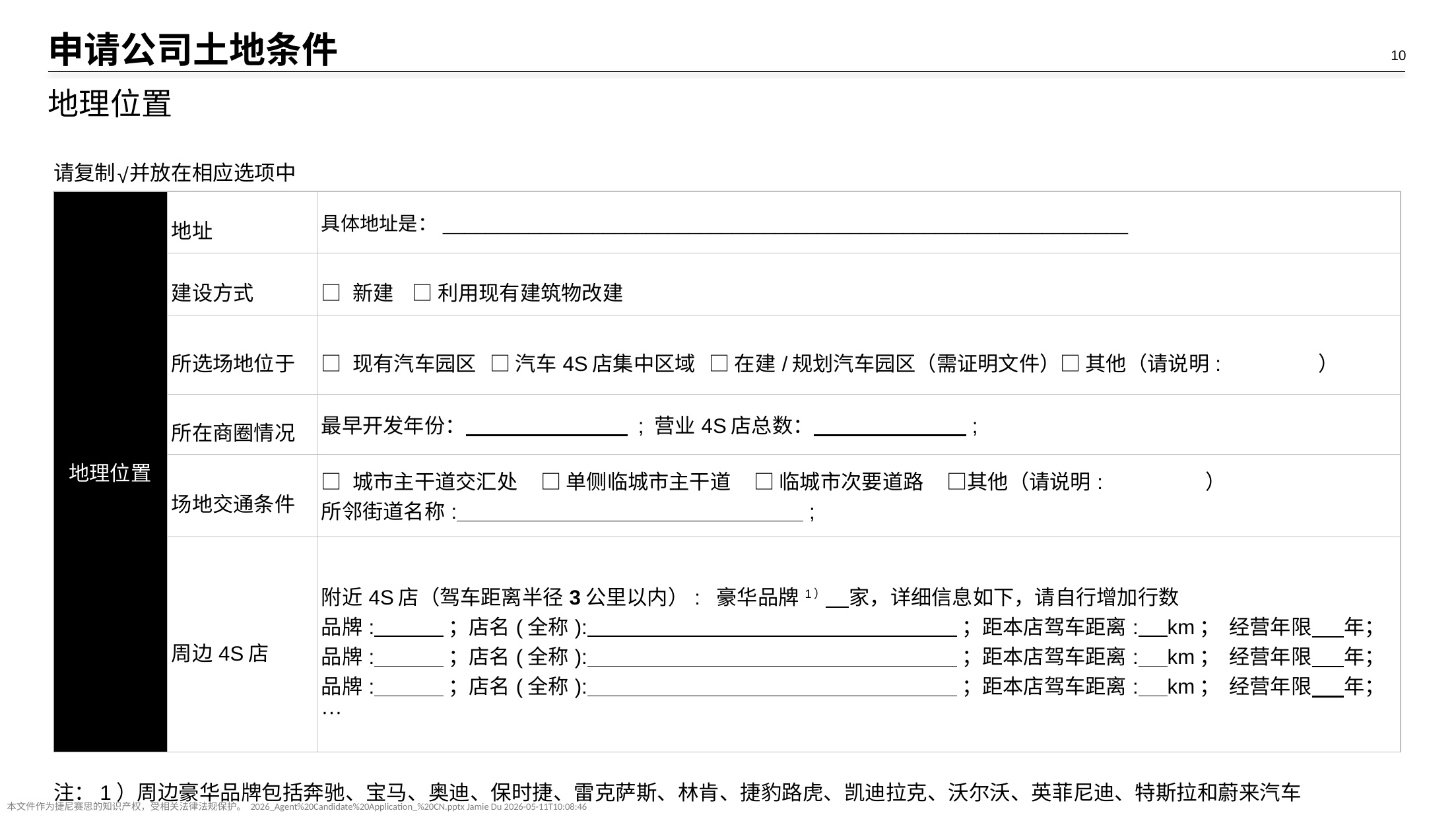

# 申请公司土地条件
地理位置
请复制   并放在相应选项中
√
| 地理位置 | 地址 | 具体地址是：\_\_\_\_\_\_\_\_\_\_\_\_\_\_\_\_\_\_\_\_\_\_\_\_\_\_\_\_\_\_\_\_\_\_\_\_\_\_\_\_\_\_\_\_\_\_\_\_\_\_\_\_\_\_\_\_\_\_\_\_\_\_\_\_ |
| --- | --- | --- |
|  | 建设方式 | □ 新建 □ 利用现有建筑物改建 |
|  | 所选场地位于 | □ 现有汽车园区 □ 汽车4S店集中区域 □ 在建/规划汽车园区（需证明文件）□ 其他（请说明: ） |
|  | 所在商圈情况 | 最早开发年份： ; 营业4S店总数： ; |
|  | 场地交通条件 | □ 城市主干道交汇处 □ 单侧临城市主干道 □ 临城市次要道路 □其他（请说明: ） 所邻街道名称: ; |
|  | 周边4S店 | 附近4S店（驾车距离半径3公里以内）: 豪华品牌1） 家，详细信息如下，请自行增加行数 品牌:    ；店名(全称): ；距本店驾车距离: km； 经营年限    年； 品牌:    ；店名(全称): ；距本店驾车距离: km； 经营年限    年； 品牌:    ；店名(全称): ；距本店驾车距离: km； 经营年限    年； ··· |
注：1）周边豪华品牌包括奔驰、宝马、奥迪、保时捷、雷克萨斯、林肯、捷豹路虎、凯迪拉克、沃尔沃、英菲尼迪、特斯拉和蔚来汽车